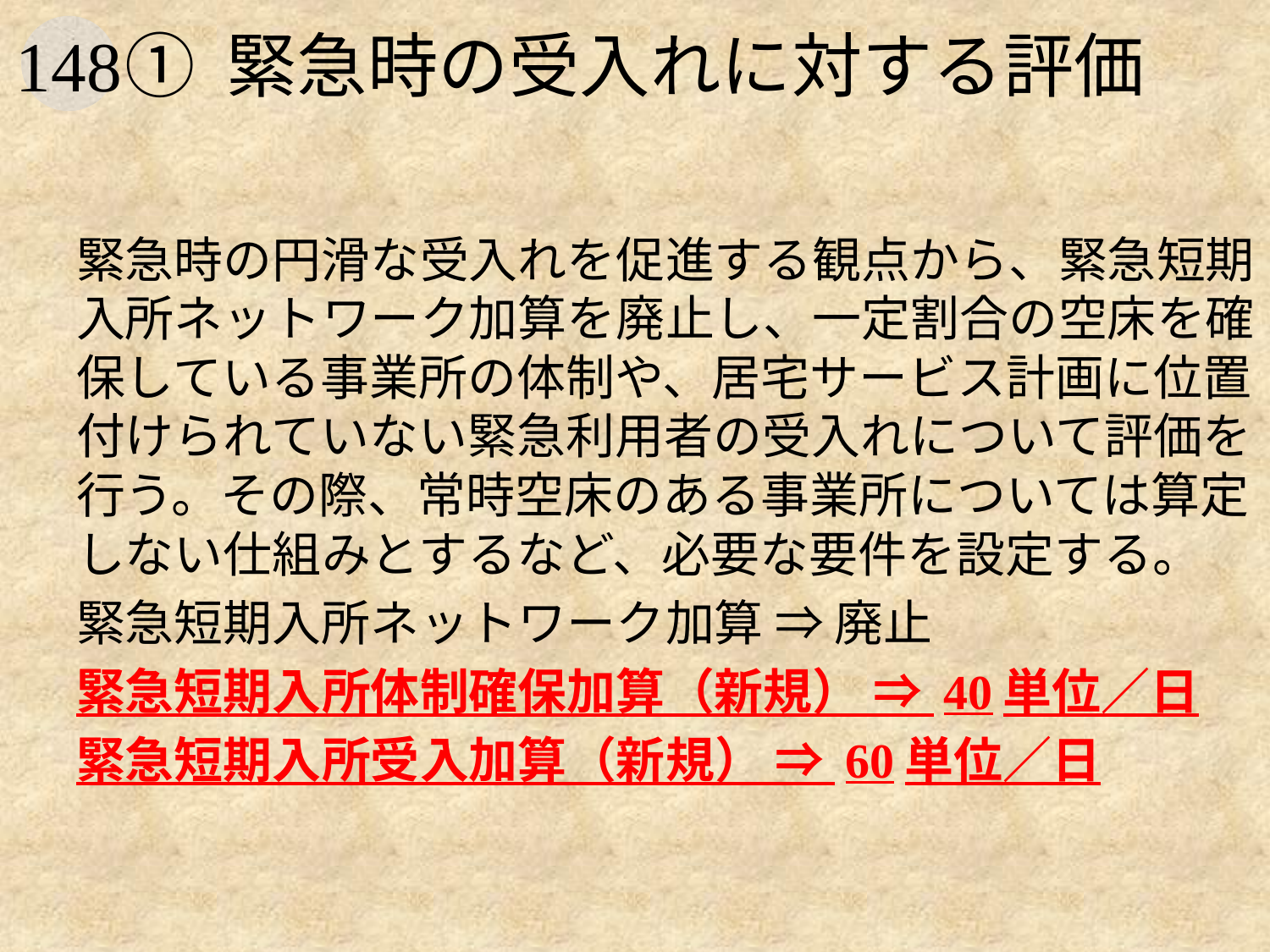

# ① 緊急時の受入れに対する評価
緊急時の円滑な受入れを促進する観点から、緊急短期入所ネットワーク加算を廃止し、一定割合の空床を確保している事業所の体制や、居宅サービス計画に位置付けられていない緊急利用者の受入れについて評価を行う。その際、常時空床のある事業所については算定しない仕組みとするなど、必要な要件を設定する。
緊急短期入所ネットワーク加算 ⇒ 廃止
緊急短期入所体制確保加算（新規） ⇒ 40単位／日
緊急短期入所受入加算（新規） ⇒ 60単位／日